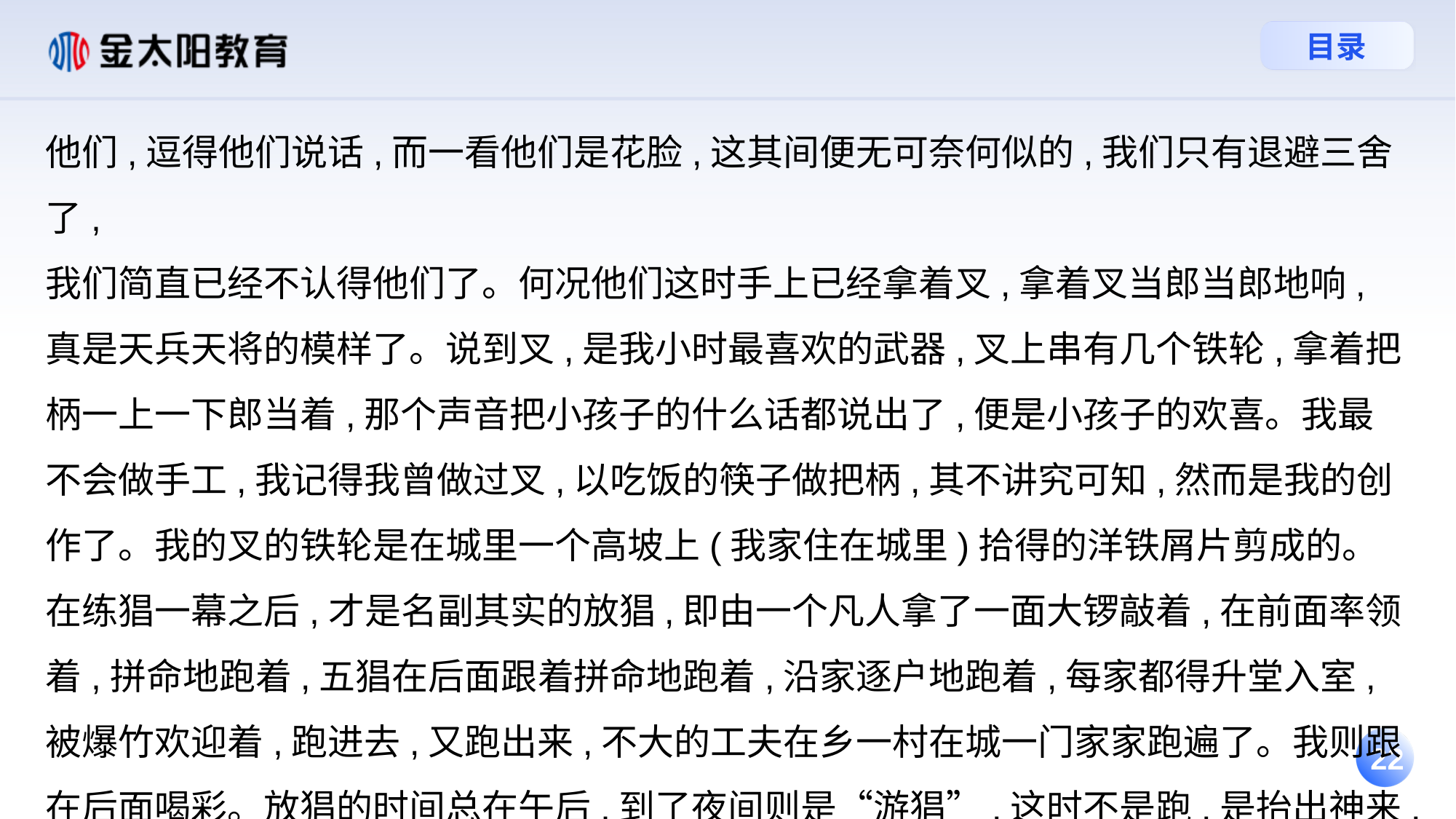

他们,逗得他们说话,而一看他们是花脸,这其间便无可奈何似的,我们只有退避三舍了,
我们简直已经不认得他们了。何况他们这时手上已经拿着叉,拿着叉当郎当郎地响,真是天兵天将的模样了。说到叉,是我小时最喜欢的武器,叉上串有几个铁轮,拿着把柄一上一下郎当着,那个声音把小孩子的什么话都说出了,便是小孩子的欢喜。我最不会做手工,我记得我曾做过叉,以吃饭的筷子做把柄,其不讲究可知,然而是我的创作了。我的叉的铁轮是在城里一个高坡上(我家住在城里)拾得的洋铁屑片剪成的。在练猖一幕之后,才是名副其实的放猖,即由一个凡人拿了一面大锣敲着,在前面率领着,拼命地跑着,五猖在后面跟着拼命地跑着,沿家逐户地跑着,每家都得升堂入室,被爆竹欢迎着,跑进去,又跑出来,不大的工夫在乡一村在城一门家家跑遍了。我则跟在后面喝彩。放猖的时间总在午后,到了夜间则是“游猖”,这时不是跑,是抬出神来,由五猖护着,沿